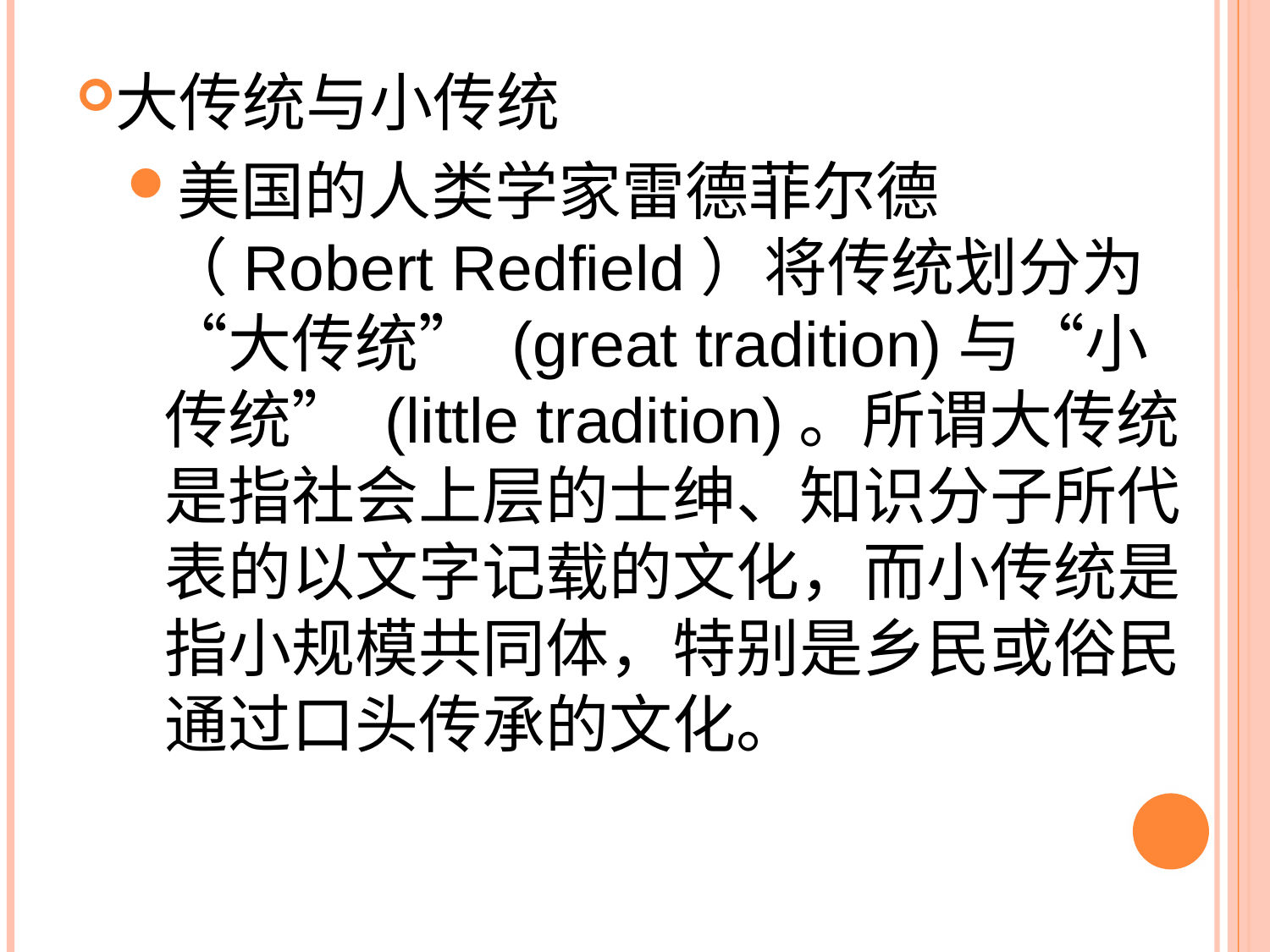

大传统与小传统
美国的人类学家雷德菲尔德（Robert Redfield）将传统划分为“大传统” (great tradition)与“小传统” (little tradition)。所谓大传统是指社会上层的士绅、知识分子所代表的以文字记载的文化，而小传统是指小规模共同体，特别是乡民或俗民通过口头传承的文化。